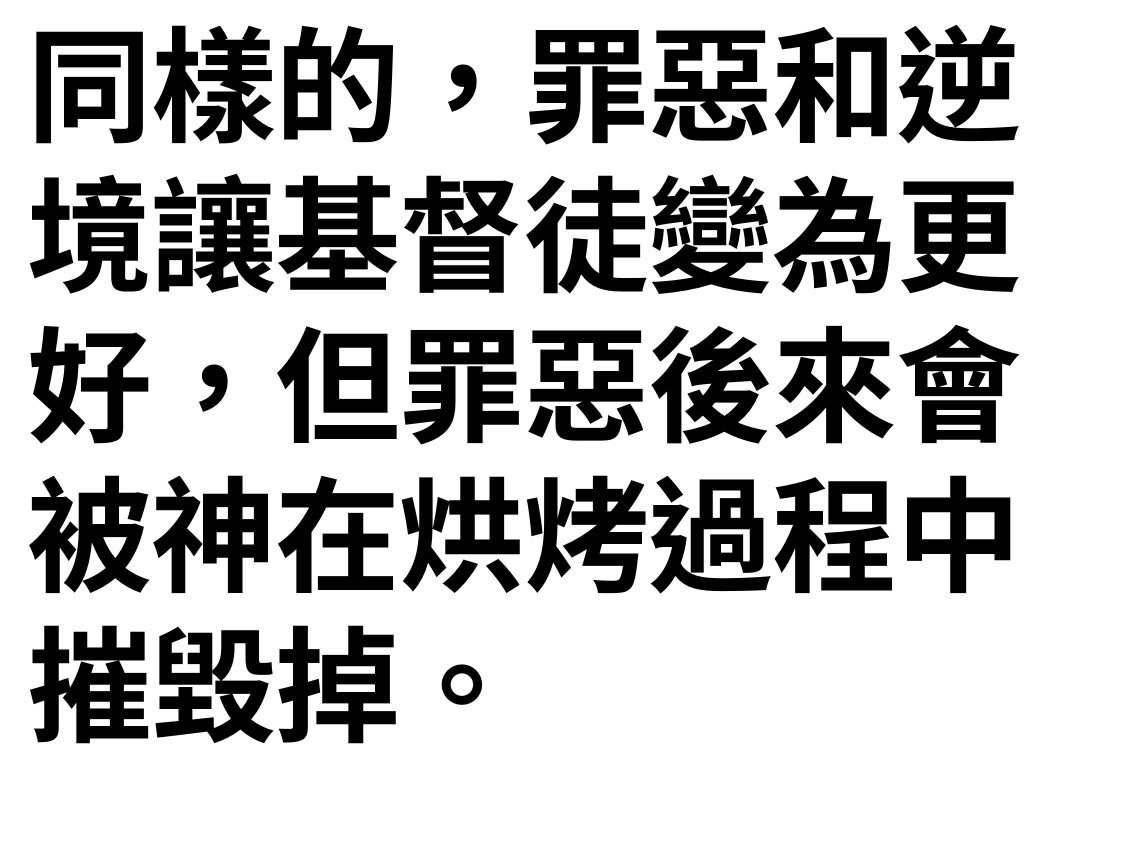

同樣的，罪惡和逆境讓基督徒變為更好，但罪惡後來會被神在烘烤過程中摧毀掉。